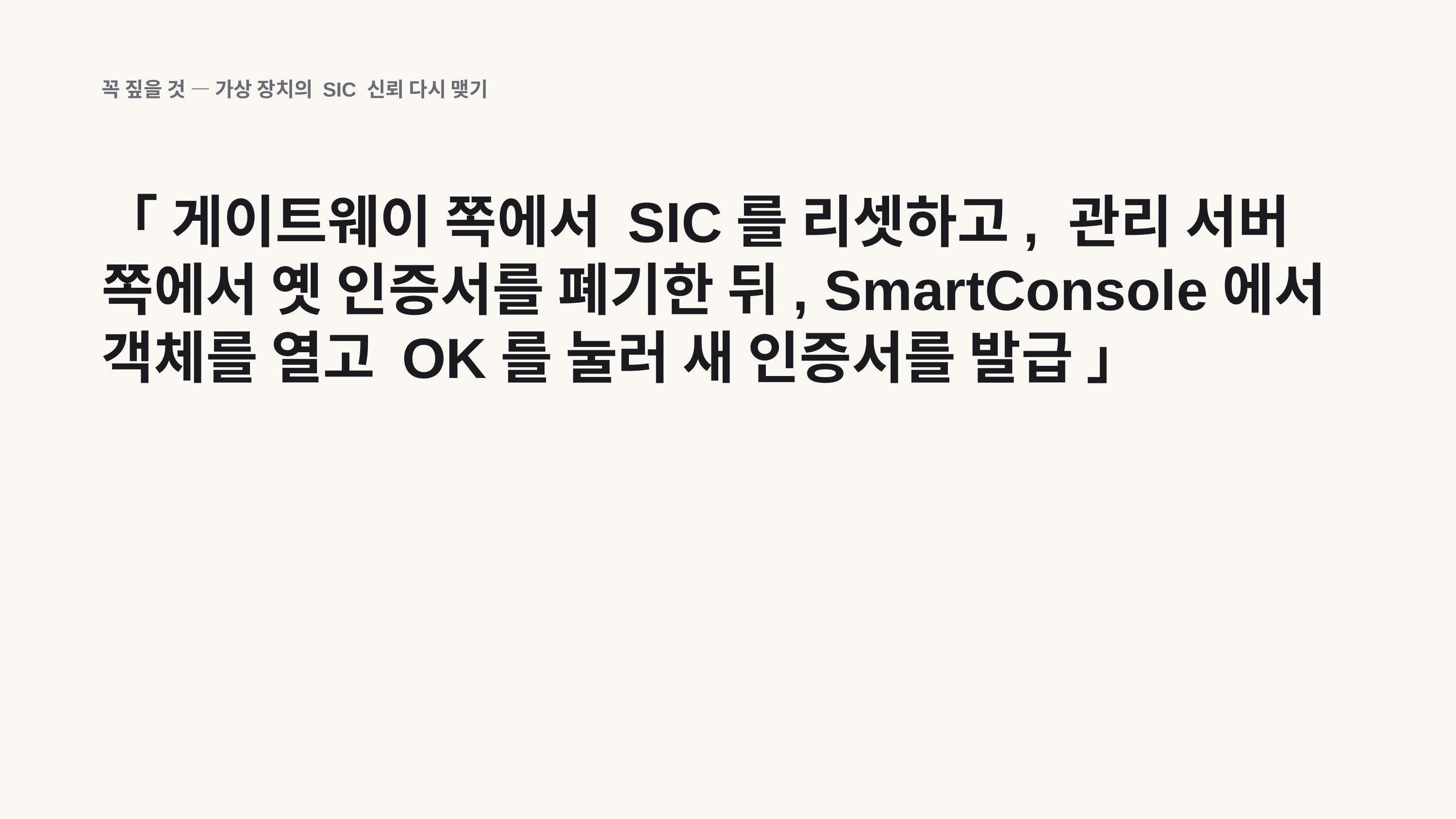

꼭 짚을 것 — 가상 장치의 SIC 신뢰 다시 맺기
「 게이트웨이 쪽에서 SIC를 리셋하고, 관리 서버 쪽에서 옛 인증서를 폐기한 뒤, SmartConsole에서 객체를 열고 OK를 눌러 새 인증서를 발급 」